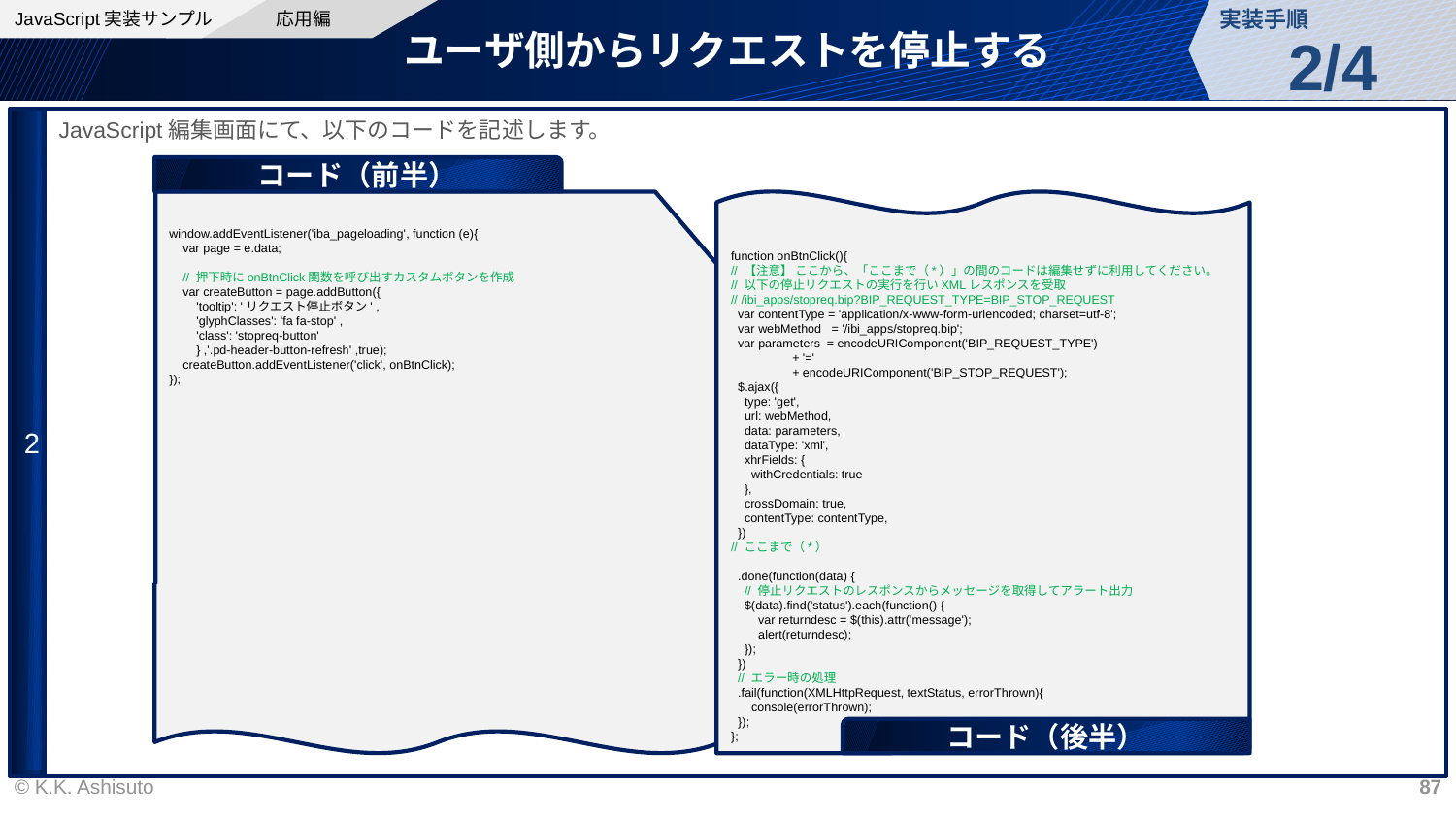

応用編
実装手順
JavaScript実装サンプル
ユーザ側からリクエストを停止する

2/4
2

JavaScript編集画面にて、以下のコードを記述します。
コード（前半）
window.addEventListener('iba_pageloading', function (e){
    var page = e.data;

    // 押下時にonBtnClick関数を呼び出すカスタムボタンを作成
    var createButton = page.addButton({
        'tooltip': 'リクエスト停止ボタン' ,
        'glyphClasses': 'fa fa-stop' ,
        'class': 'stopreq-button'
        } ,'.pd-header-button-refresh' ,true);
    createButton.addEventListener('click', onBtnClick);
});
function onBtnClick(){
// 【注意】 ここから、「ここまで（*）」の間のコードは編集せずに利用してください。
// 以下の停止リクエストの実行を行いXMLレスポンスを受取
// /ibi_apps/stopreq.bip?BIP_REQUEST_TYPE=BIP_STOP_REQUEST
  var contentType = 'application/x-www-form-urlencoded; charset=utf-8';
  var webMethod   = '/ibi_apps/stopreq.bip';
  var parameters  = encodeURIComponent('BIP_REQUEST_TYPE')
                  + '='
                  + encodeURIComponent('BIP_STOP_REQUEST');
  $.ajax({
    type: 'get',
    url: webMethod,
    data: parameters,
    dataType: 'xml',
    xhrFields: {
      withCredentials: true
    },
    crossDomain: true,
    contentType: contentType,
  })
// ここまで（*）

  .done(function(data) {
    // 停止リクエストのレスポンスからメッセージを取得してアラート出力
    $(data).find('status').each(function() {
        var returndesc = $(this).attr('message');
        alert(returndesc);
    });
  })
  // エラー時の処理
  .fail(function(XMLHttpRequest, textStatus, errorThrown){
      console(errorThrown);
  });
};
コード（後半）
© K.K. Ashisuto
87